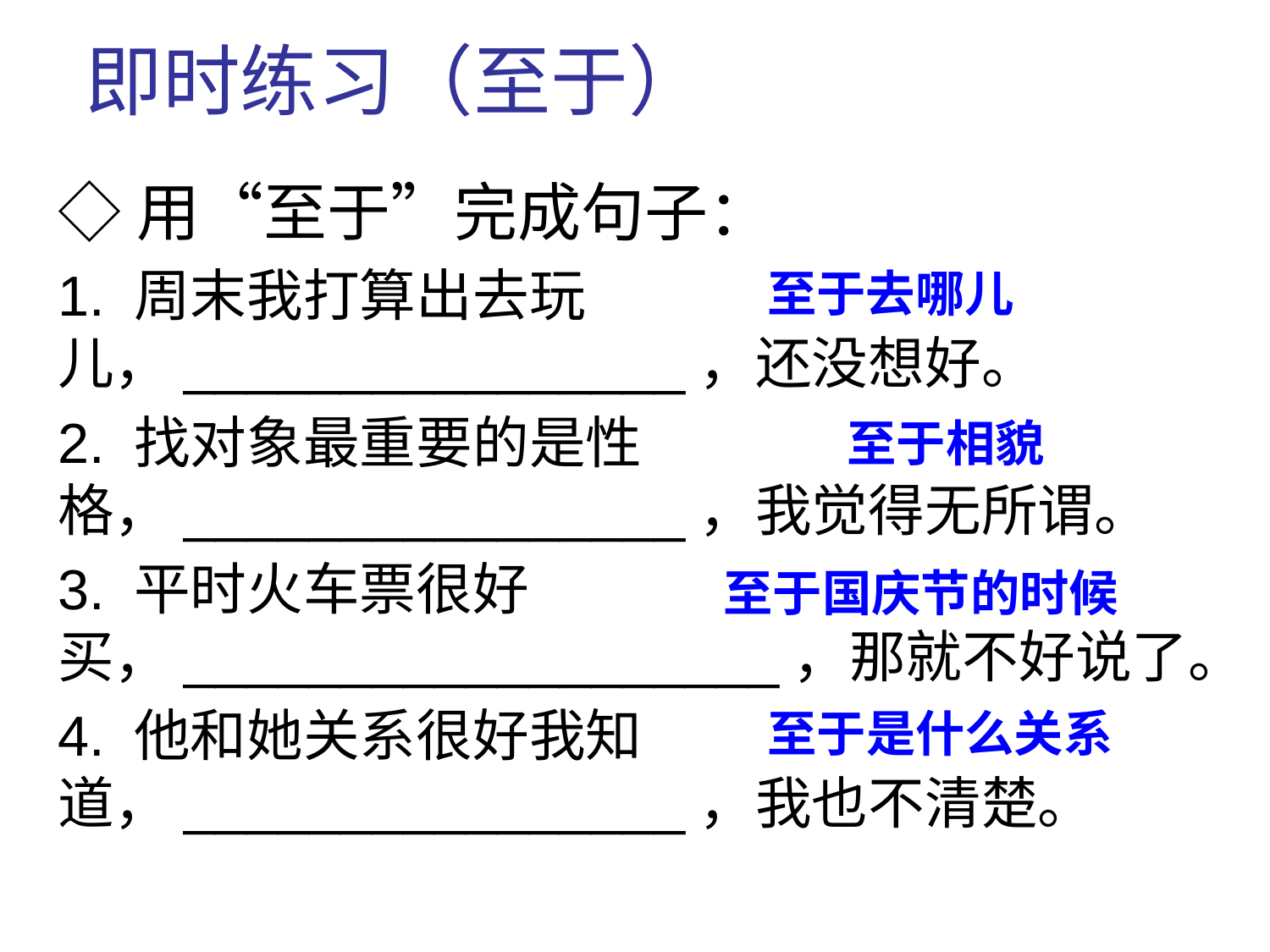

即时练习（至于）
◇用“至于”完成句子：
1. 周末我打算出去玩儿，________________，还没想好。
2. 找对象最重要的是性格，________________，我觉得无所谓。
3. 平时火车票很好买，___________________，那就不好说了。
4. 他和她关系很好我知道，________________，我也不清楚。
至于去哪儿
至于相貌
至于国庆节的时候
至于是什么关系